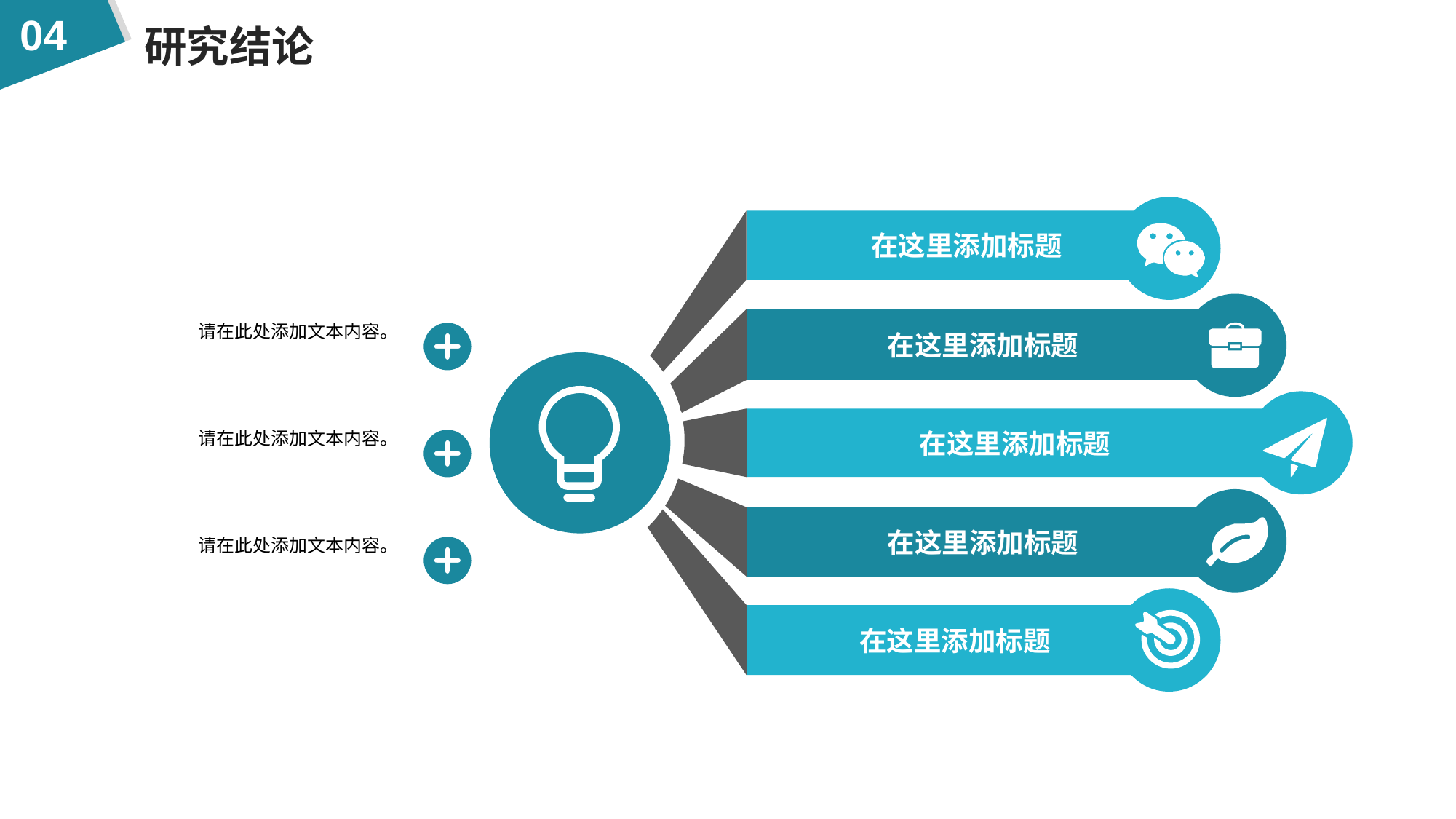

04
研究结论

在这里添加标题

请在此处添加文本内容。

在这里添加标题

在这里添加标题
请在此处添加文本内容。

在这里添加标题

请在此处添加文本内容。

在这里添加标题